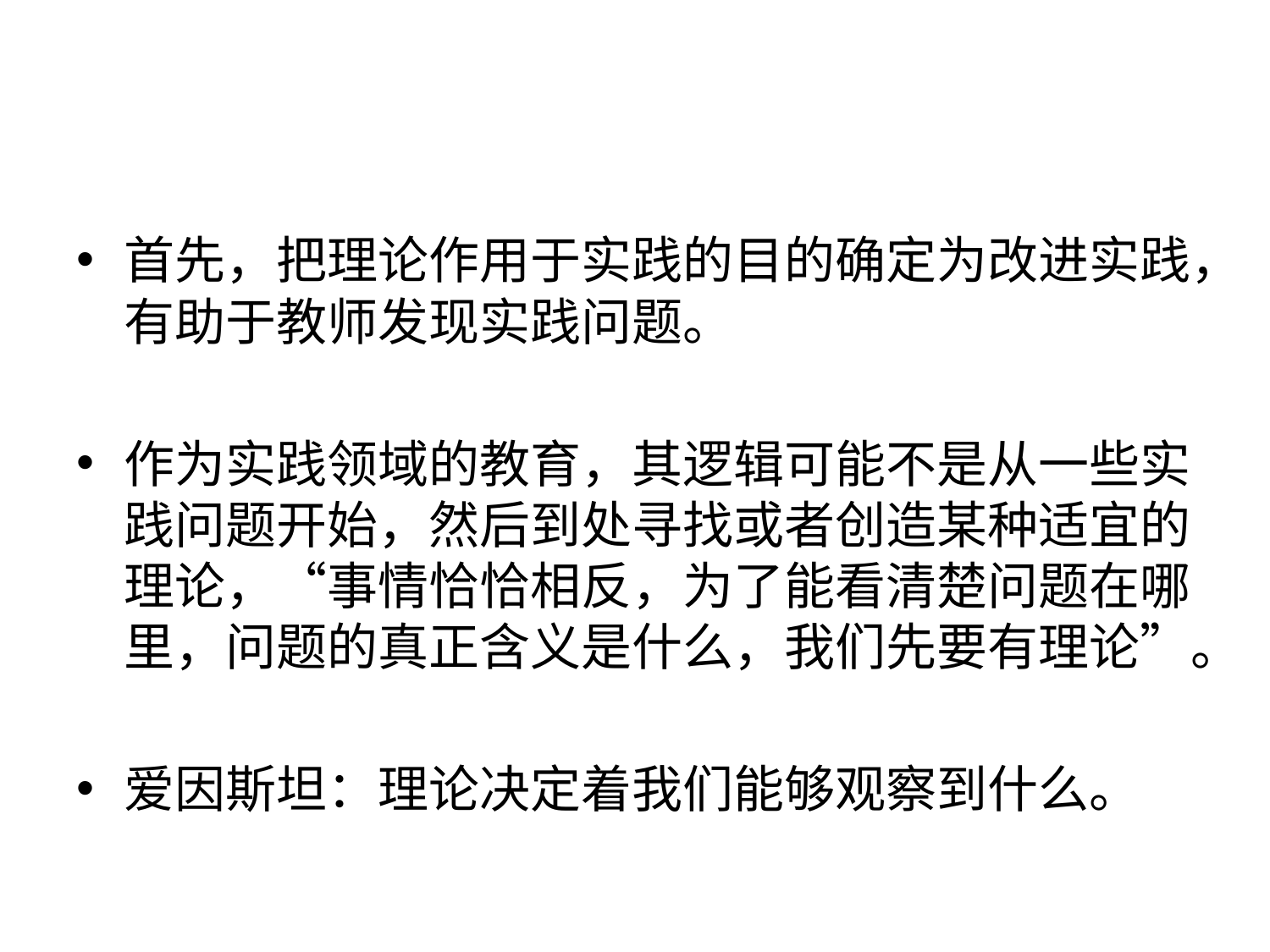

#
首先，把理论作用于实践的目的确定为改进实践，有助于教师发现实践问题。

作为实践领域的教育，其逻辑可能不是从一些实践问题开始，然后到处寻找或者创造某种适宜的理论，“事情恰恰相反，为了能看清楚问题在哪里，问题的真正含义是什么，我们先要有理论”。

爱因斯坦：理论决定着我们能够观察到什么。